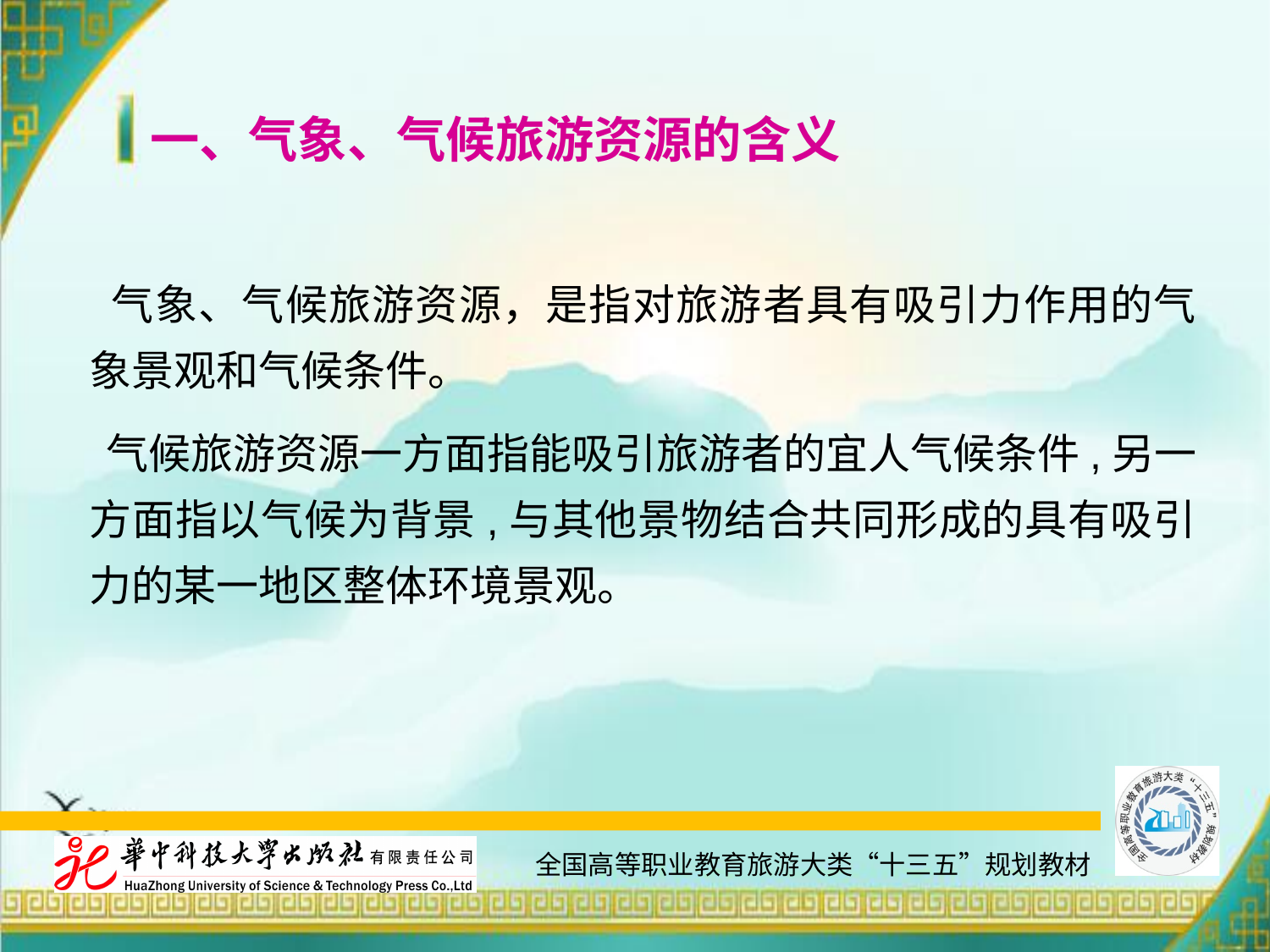

一、气象、气候旅游资源的含义
    气象、气候旅游资源，是指对旅游者具有吸引力作用的气象景观和气候条件。
    气候旅游资源一方面指能吸引旅游者的宜人气候条件,另一方面指以气候为背景,与其他景物结合共同形成的具有吸引力的某一地区整体环境景观。